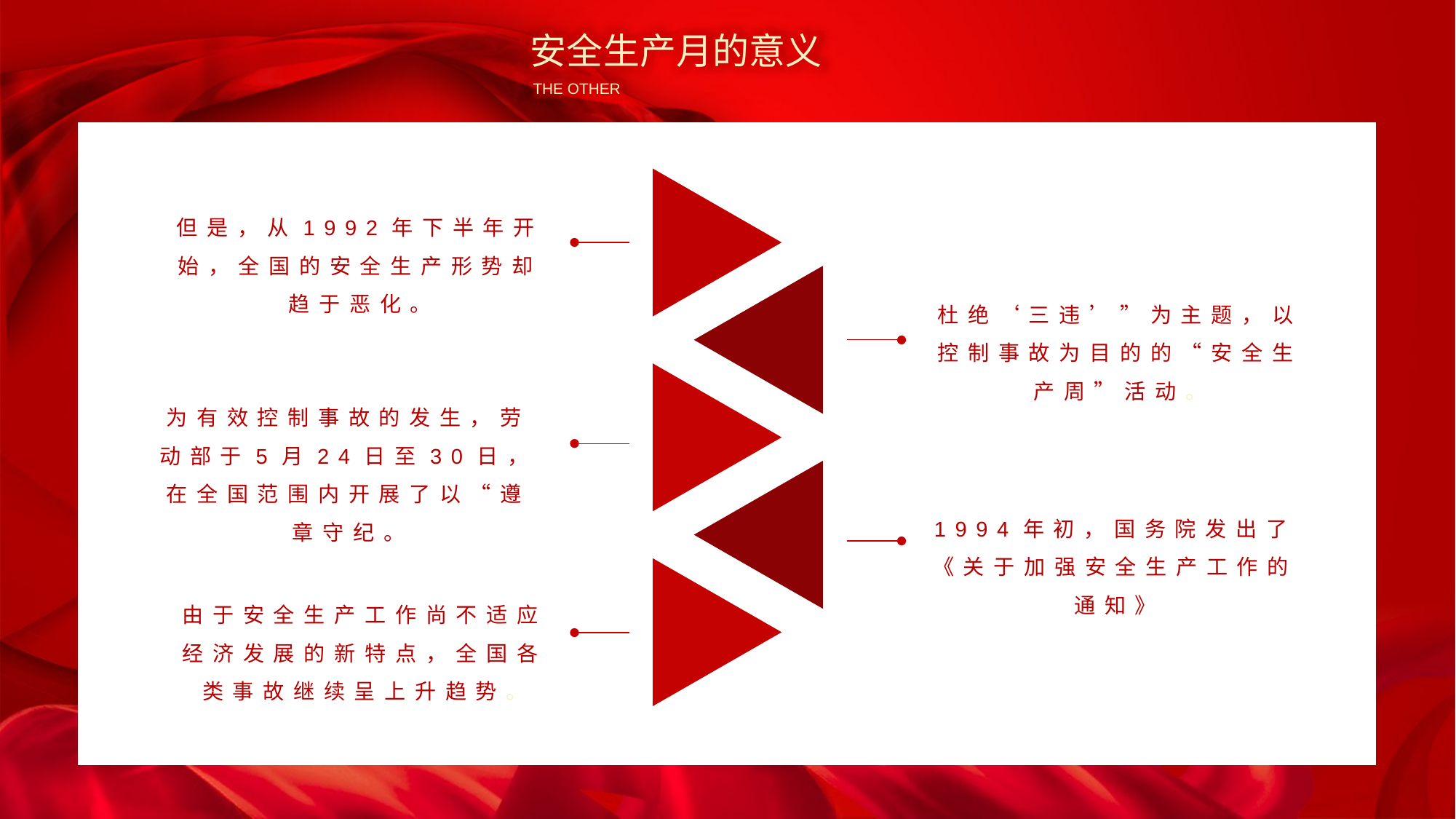

安全生产月的意义
THE OTHER

但是，从1992年下半年开始，全国的安全生产形势却趋于恶化。

杜绝‘三违’”为主题，以控制事故为目的的“安全生产周”活动。

为有效控制事故的发生，劳动部于5月24日至30日，在全国范围内开展了以“遵章守纪。

1994年初，国务院发出了《关于加强安全生产工作的通知》

由于安全生产工作尚不适应经济发展的新特点，全国各类事故继续呈上升趋势。